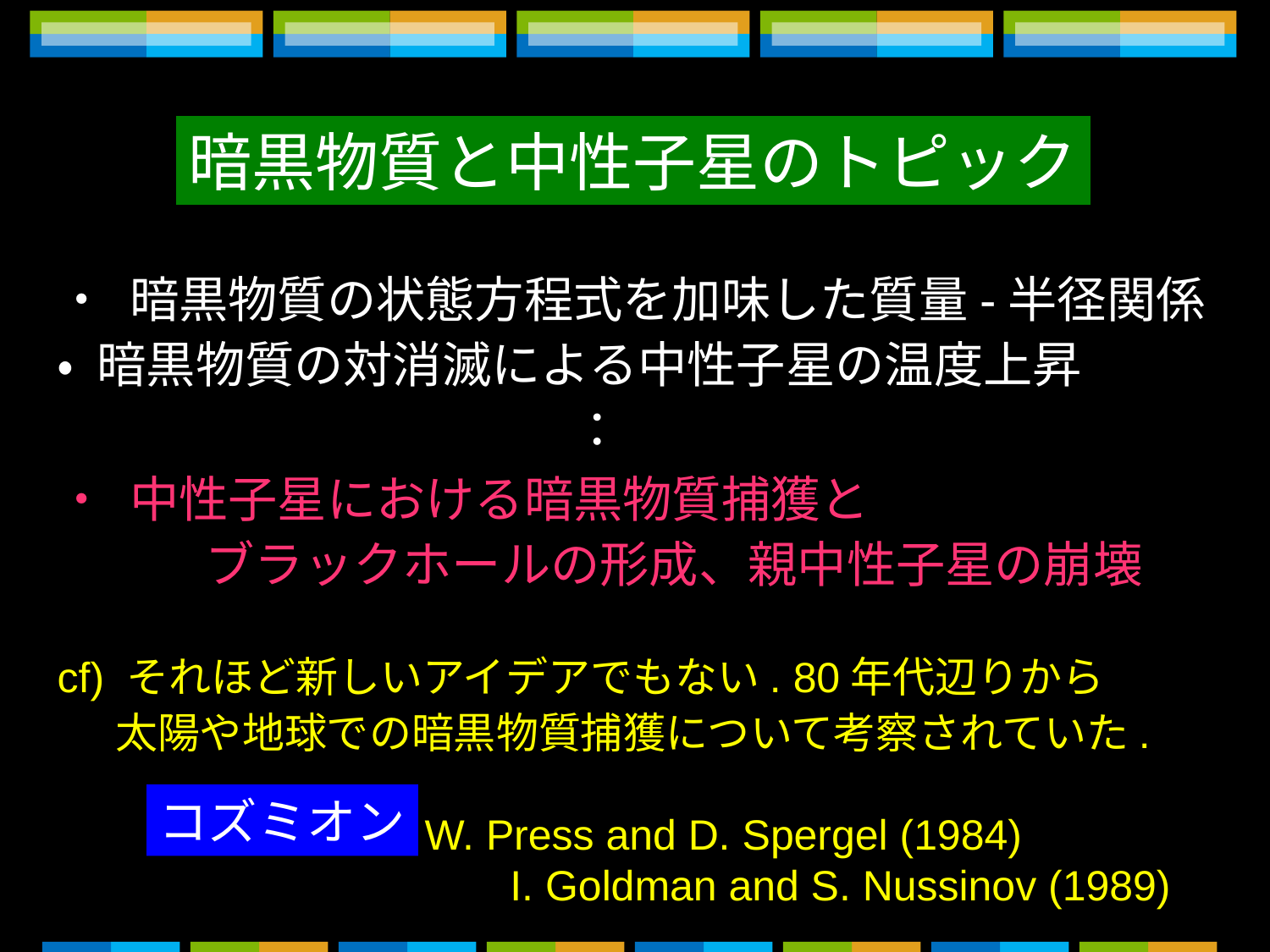

暗黒物質と中性子星のトピック
• 暗黒物質の状態方程式を加味した質量-半径関係
• 暗黒物質の対消滅による中性子星の温度上昇
　　　  　　　　　　　：
• 中性子星における暗黒物質捕獲と
　　　ブラックホールの形成、親中性子星の崩壊
cf) それほど新しいアイデアでもない. 80年代辺りから
     太陽や地球での暗黒物質捕獲について考察されていた.
                               W. Press and D. Spergel (1984)
　　　　　　　　　　  I. Goldman and S. Nussinov (1989)
コズミオン